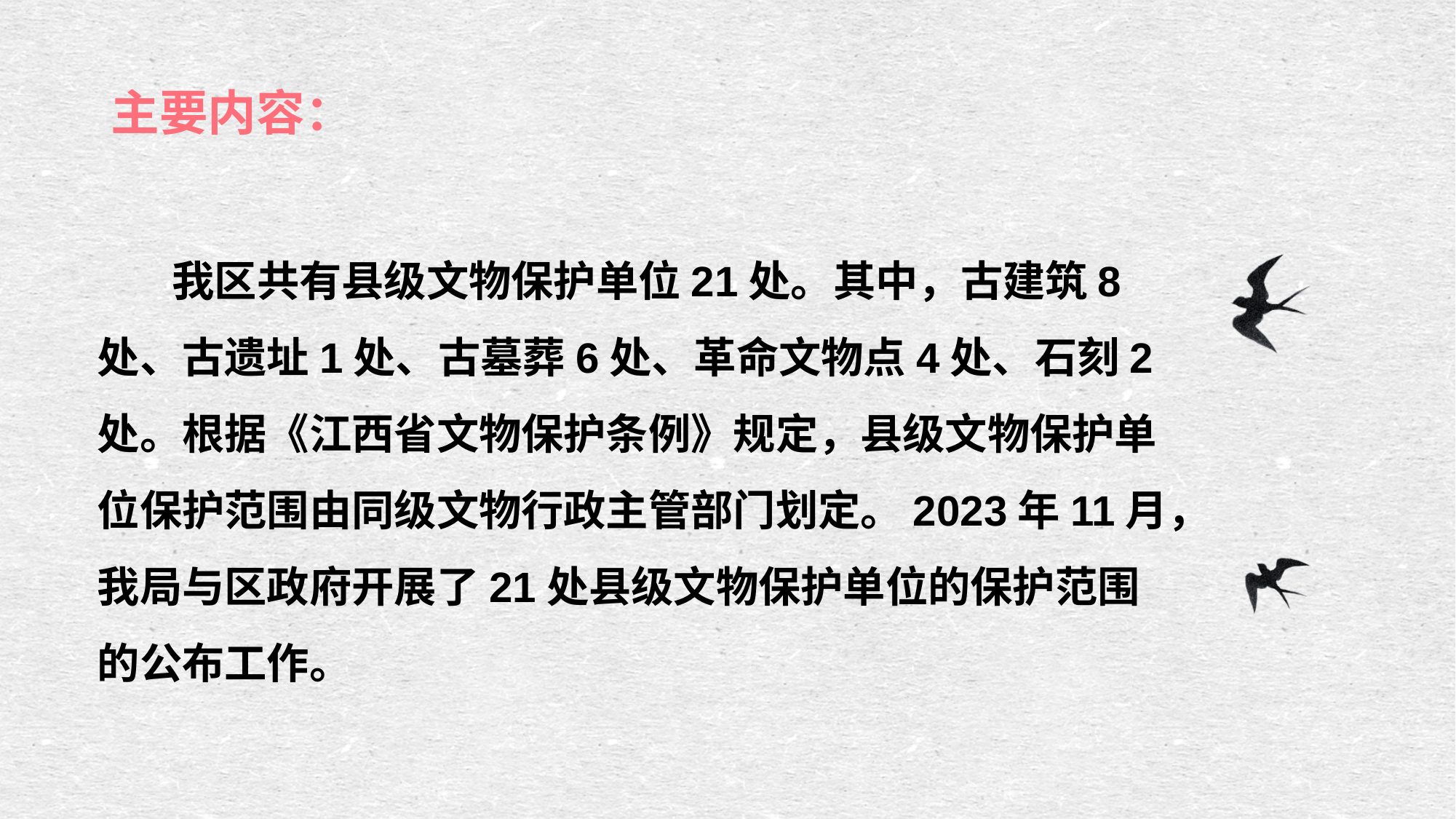

# 主要内容：
       我区共有县级文物保护单位21处。其中，古建筑8处、古遗址1处、古墓葬6处、革命文物点4处、石刻2处。根据《江西省文物保护条例》规定，县级文物保护单位保护范围由同级文物行政主管部门划定。2023年11月，我局与区政府开展了21处县级文物保护单位的保护范围的公布工作。